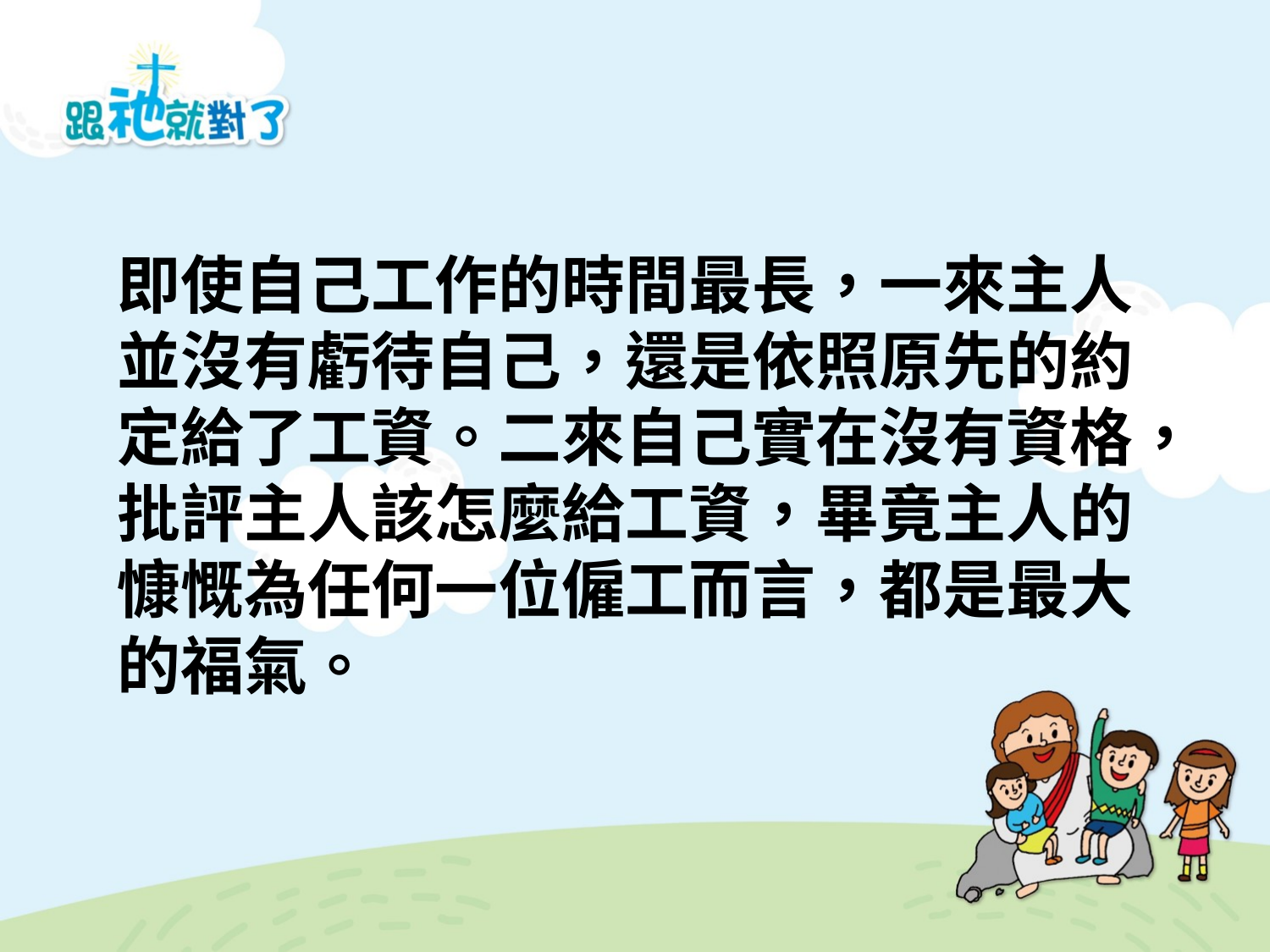

即使自己工作的時間最長，一來主人並沒有虧待自己，還是依照原先的約定給了工資。二來自己實在沒有資格，批評主人該怎麼給工資，畢竟主人的慷慨為任何一位僱工而言，都是最大的福氣。